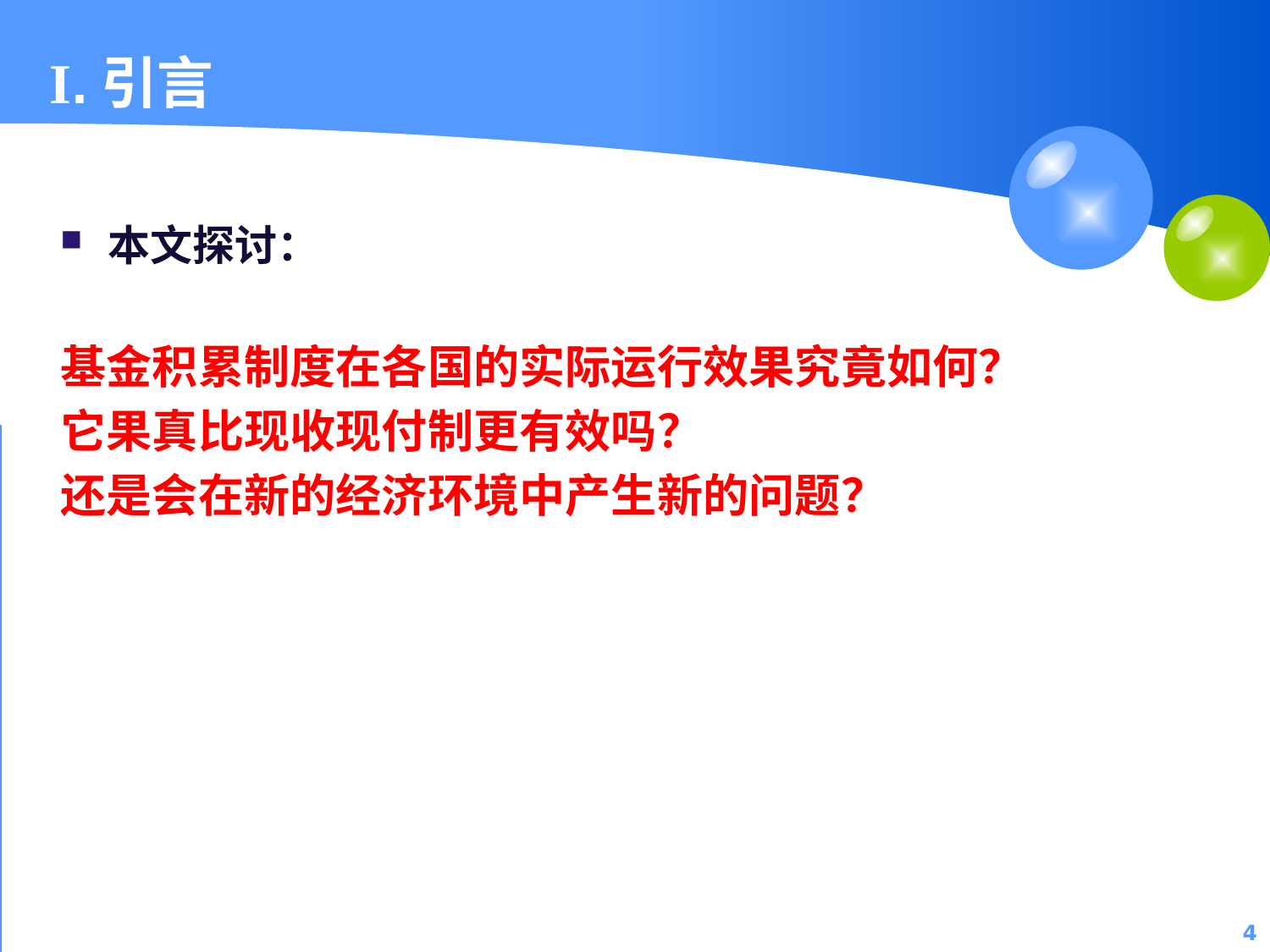

4
# Ι.引言
本文探讨：

基金积累制度在各国的实际运行效果究竟如何？
它果真比现收现付制更有效吗？
还是会在新的经济环境中产生新的问题？